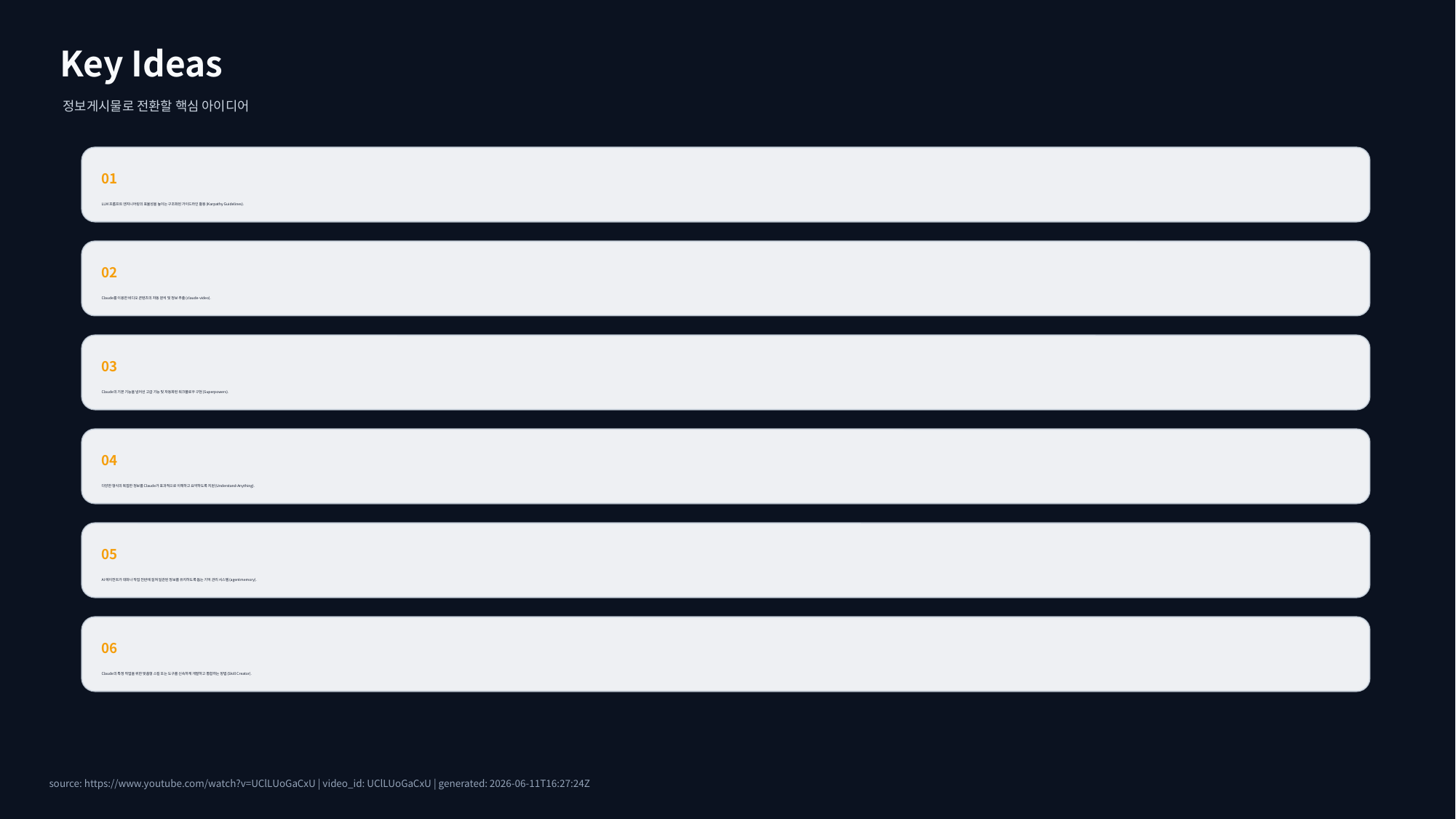

Key Ideas
정보게시물로 전환할 핵심 아이디어

01
LLM 프롬프트 엔지니어링의 효율성을 높이는 구조화된 가이드라인 활용 (Karpathy Guidelines).

02
Claude를 이용한 비디오 콘텐츠의 자동 분석 및 정보 추출 (claude-video).

03
Claude의 기본 기능을 넘어선 고급 기능 및 자동화된 워크플로우 구현 (Superpowers).

04
다양한 형식의 복잡한 정보를 Claude가 효과적으로 이해하고 요약하도록 지원 (Understand-Anything).

05
AI 에이전트가 대화나 작업 전반에 걸쳐 일관된 정보를 유지하도록 돕는 기억 관리 시스템 (agentmemory).

06
Claude의 특정 작업을 위한 맞춤형 스킬 또는 도구를 신속하게 개발하고 통합하는 방법 (Skill Creator).
source: https://www.youtube.com/watch?v=UClLUoGaCxU | video_id: UClLUoGaCxU | generated: 2026-06-11T16:27:24Z